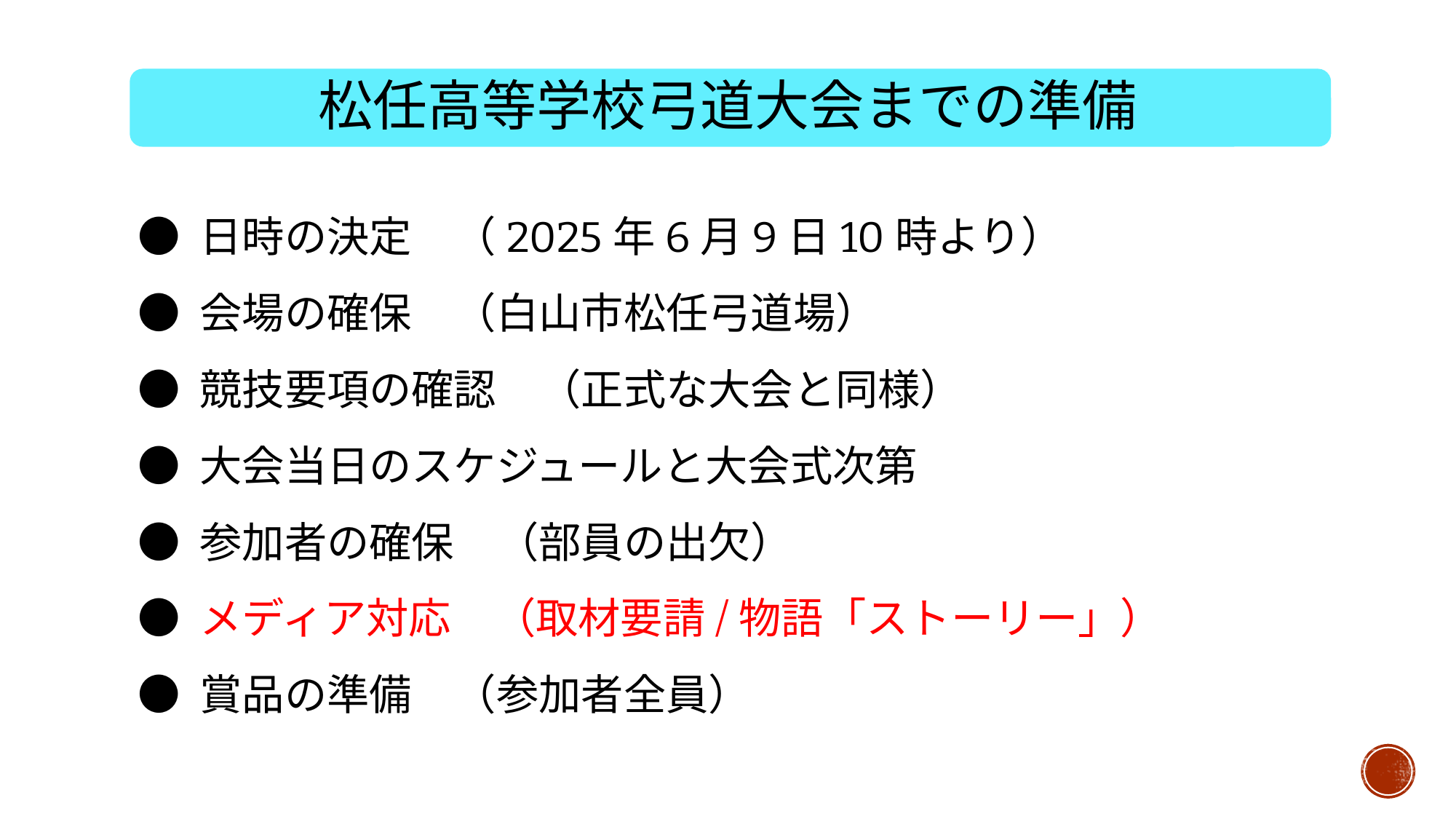

# 松任高等学校弓道大会までの準備

● 日時の決定　（2025年6月9日10時より）
● 会場の確保　（白山市松任弓道場）
● 競技要項の確認　（正式な大会と同様）
● 大会当日のスケジュールと大会式次第
● 参加者の確保　（部員の出欠）
● メディア対応　（取材要請/物語「ストーリー」）
● 賞品の準備　（参加者全員）